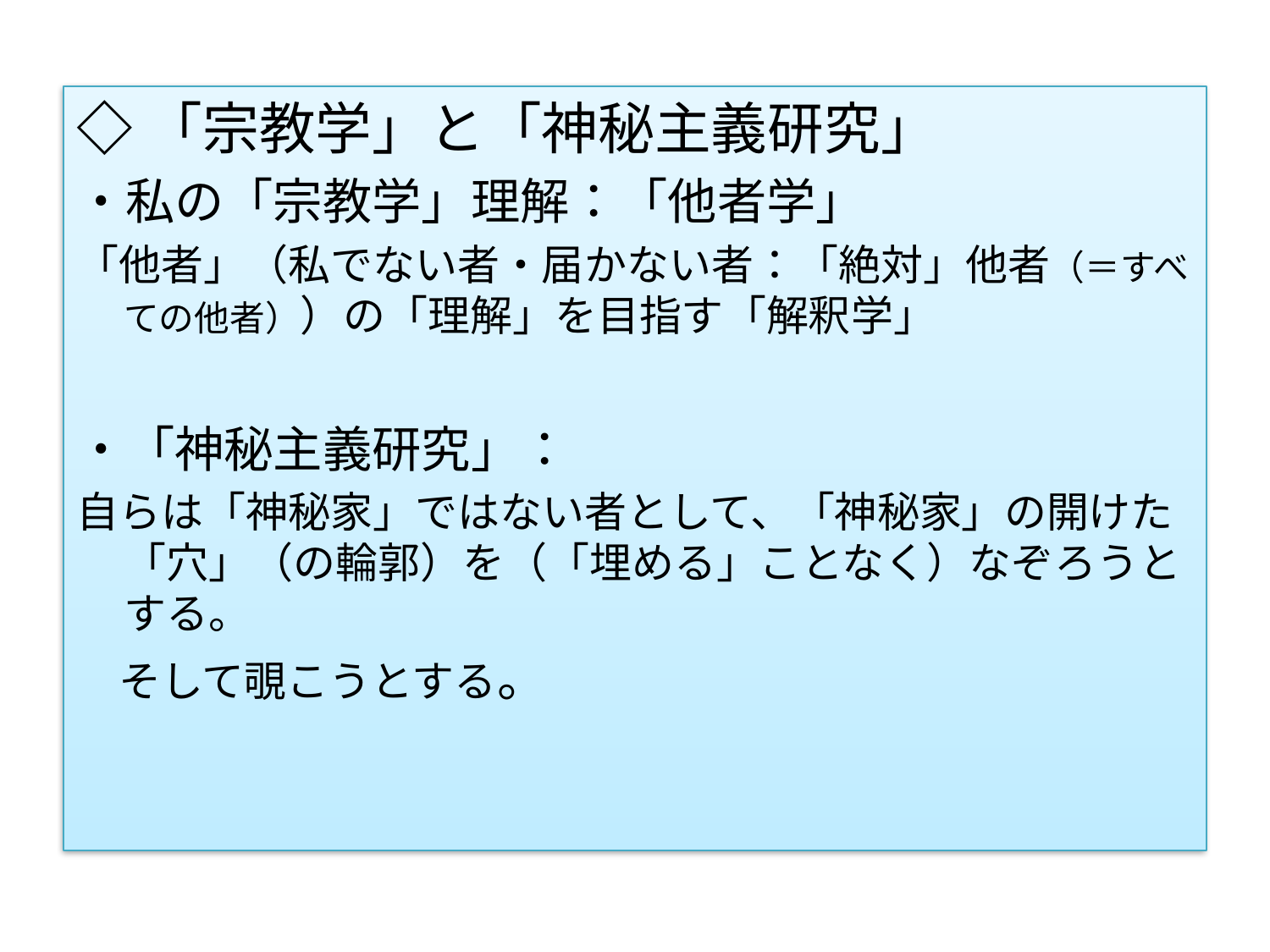

#
◇「宗教学」と「神秘主義研究」
・私の「宗教学」理解：「他者学」
「他者」（私でない者・届かない者：「絶対」他者（＝すべての他者））の「理解」を目指す「解釈学」

・「神秘主義研究」：
自らは「神秘家」ではない者として、「神秘家」の開けた「穴」（の輪郭）を（「埋める」ことなく）なぞろうとする。
　そして覗こうとする。